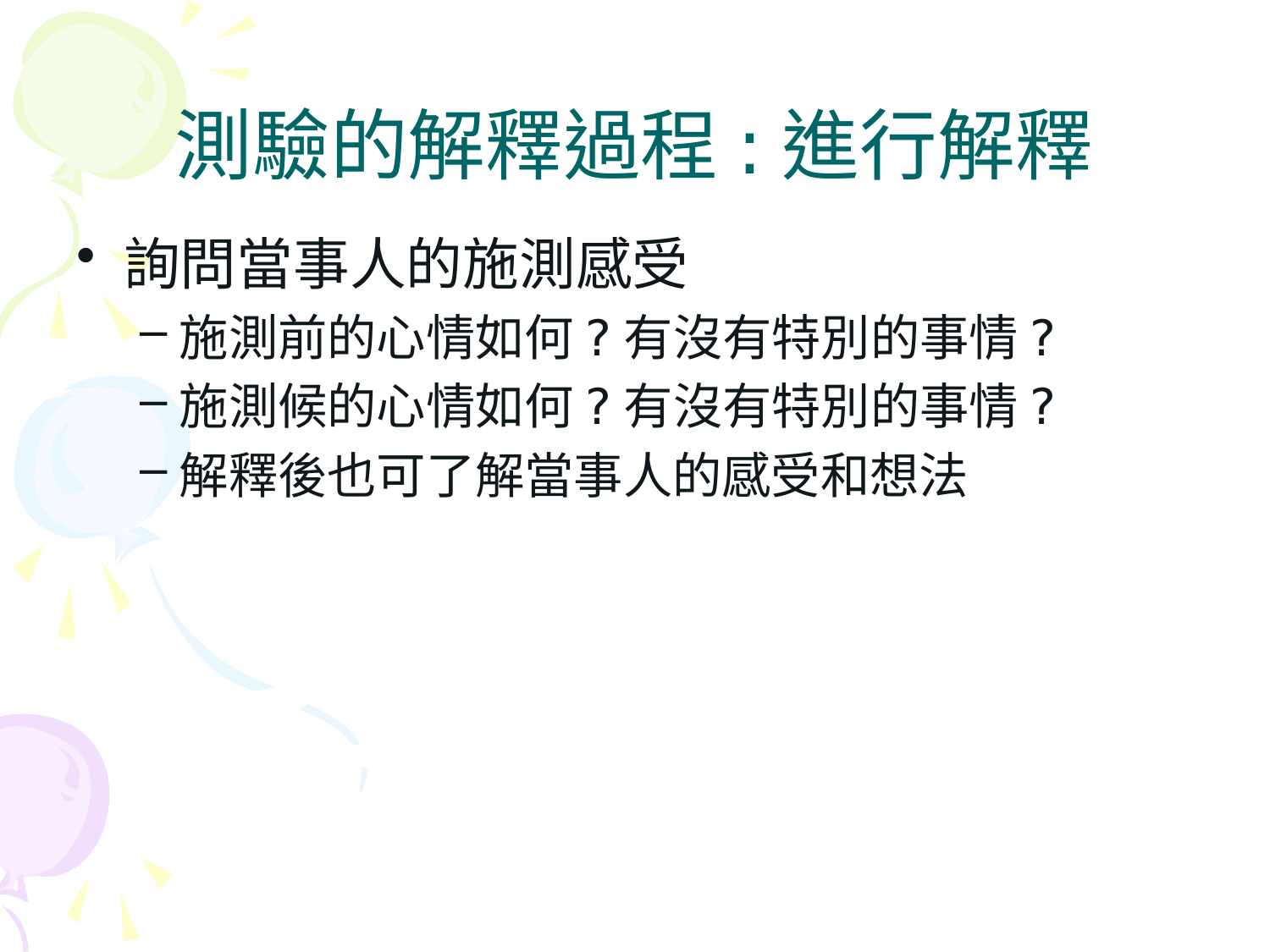

# 測驗的解釋過程:進行解釋
詢問當事人的施測感受
施測前的心情如何?有沒有特別的事情?
施測候的心情如何?有沒有特別的事情?
解釋後也可了解當事人的感受和想法